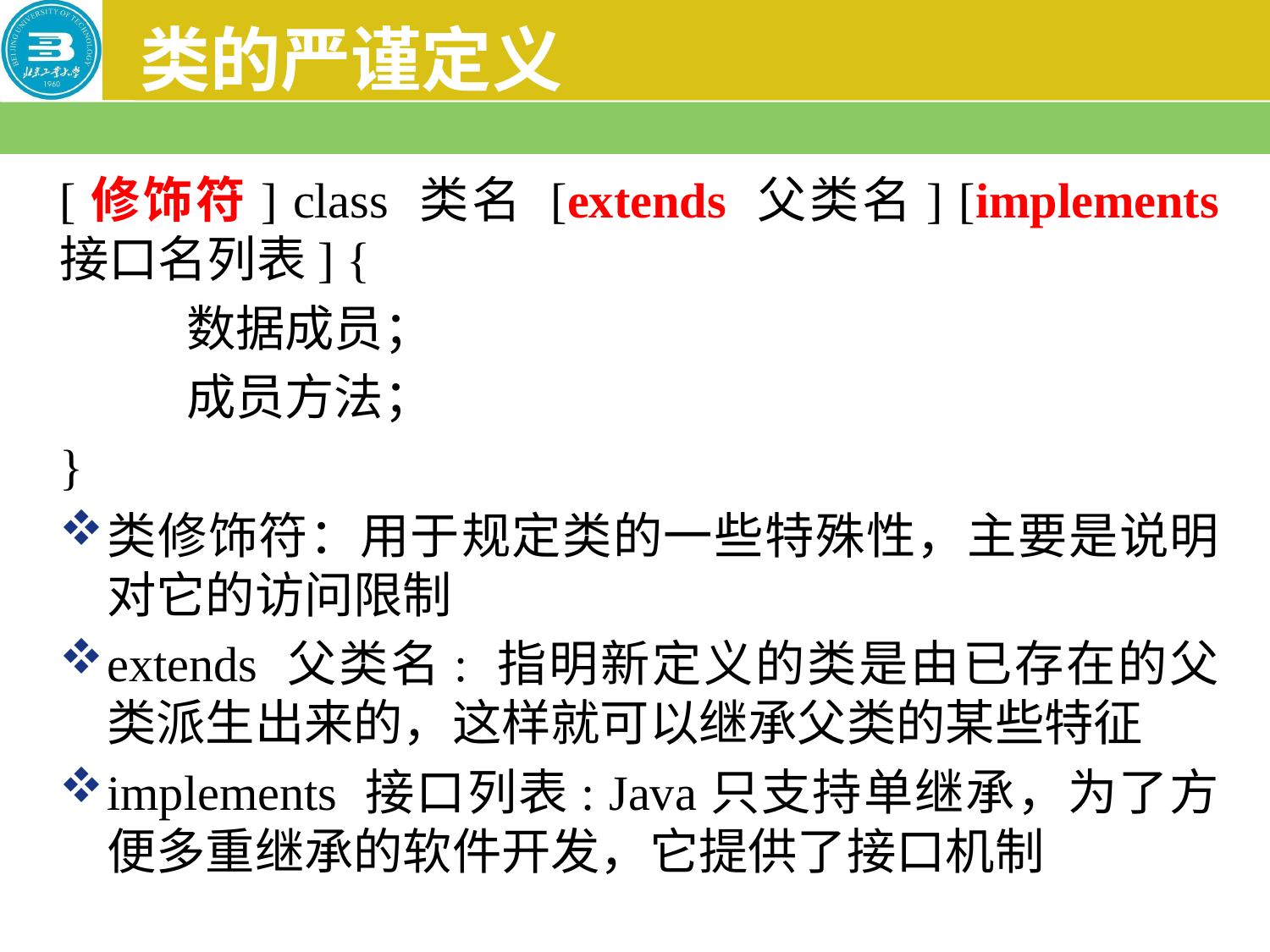

# 类的严谨定义
[修饰符] class 类名 [extends 父类名] [implements 接口名列表] {
	数据成员；
	成员方法；
}
类修饰符：用于规定类的一些特殊性，主要是说明对它的访问限制
extends 父类名: 指明新定义的类是由已存在的父类派生出来的，这样就可以继承父类的某些特征
implements 接口列表: Java只支持单继承，为了方便多重继承的软件开发，它提供了接口机制